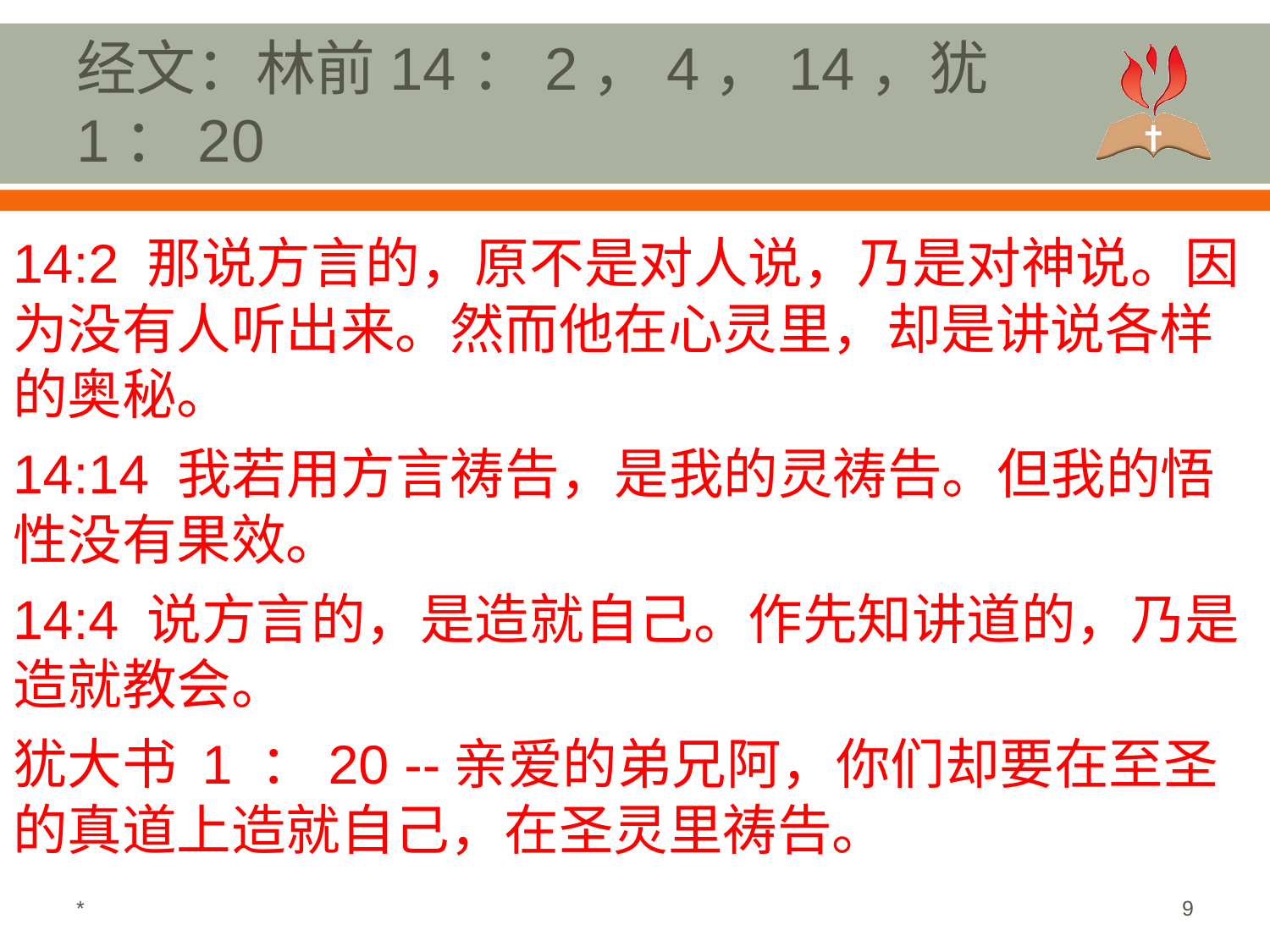

# 经文：林前14：2，4，14，犹1：20
14:2 那说方言的，原不是对人说，乃是对神说。因为没有人听出来。然而他在心灵里，却是讲说各样的奥秘。
14:14 我若用方言祷告，是我的灵祷告。但我的悟性没有果效。
14:4 说方言的，是造就自己。作先知讲道的，乃是造就教会。
犹大书 1 ：20 --亲爱的弟兄阿，你们却要在至圣的真道上造就自己，在圣灵里祷告。

*
9